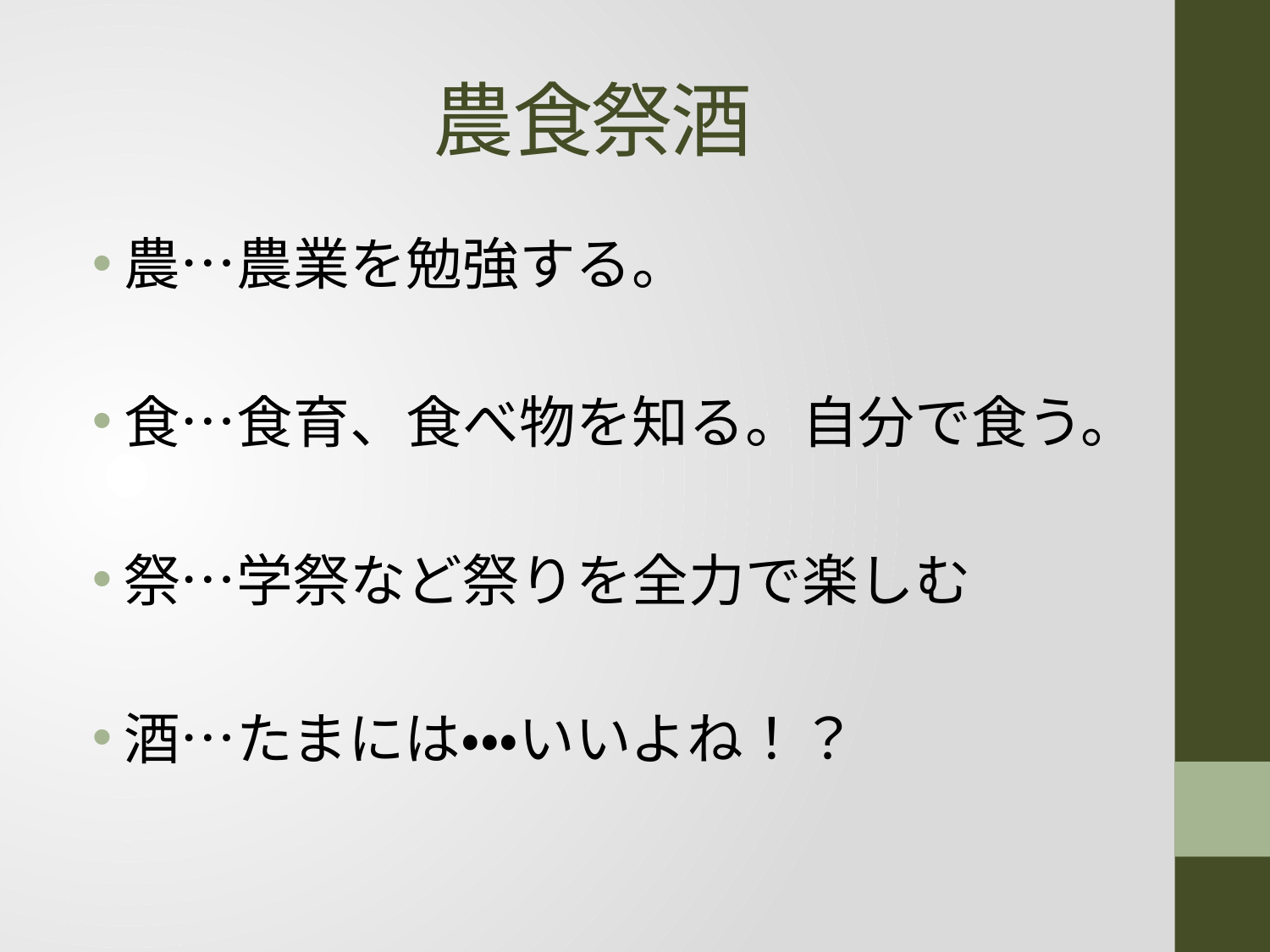

# 農食祭酒
農…農業を勉強する。

食…食育、食べ物を知る。自分で食う。

祭…学祭など祭りを全力で楽しむ

酒…たまには・・・いいよね！？